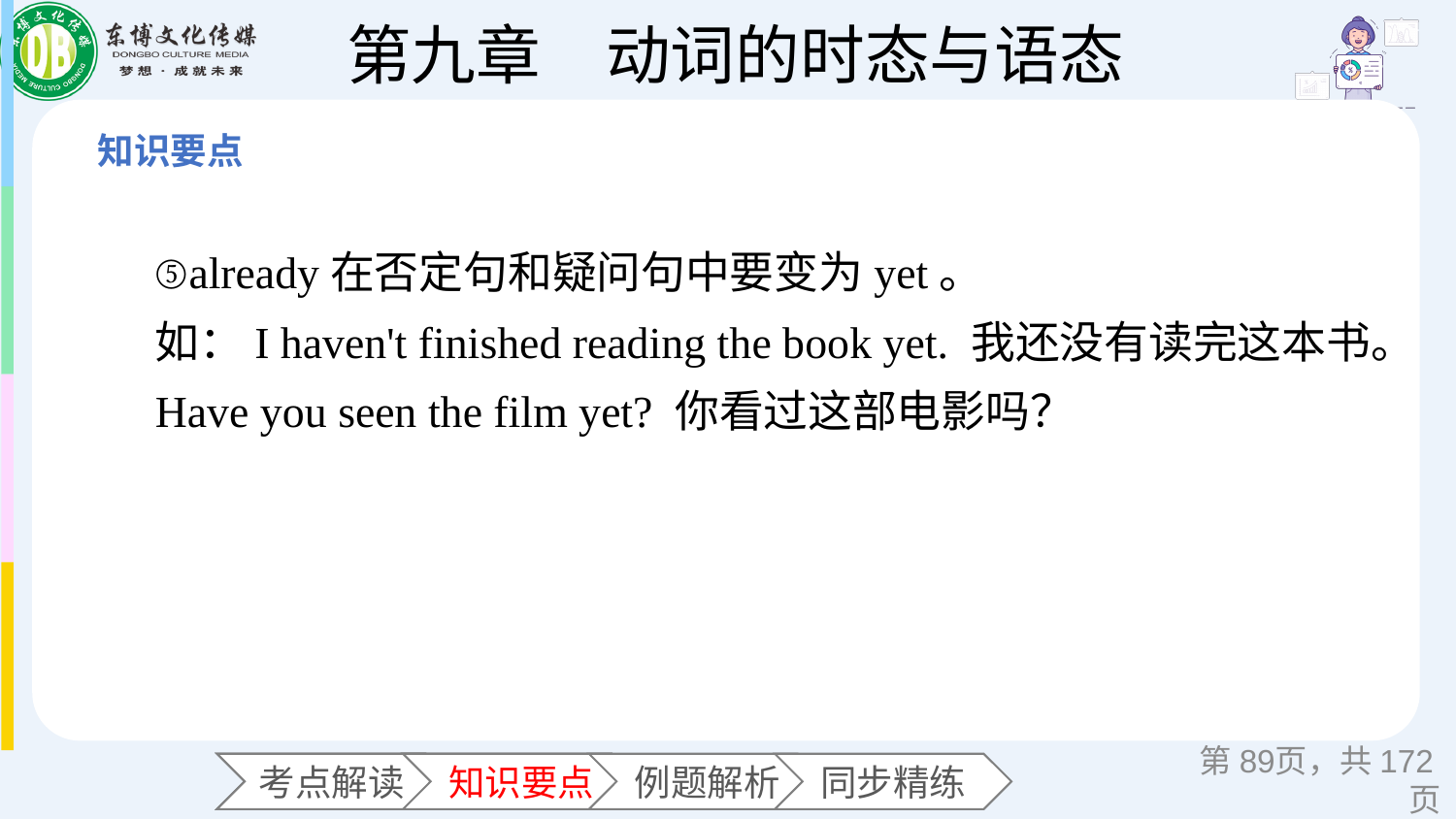

⑤already在否定句和疑问句中要变为yet。
如：I haven't finished reading the book yet. 我还没有读完这本书。
Have you seen the film yet? 你看过这部电影吗？
第89页，共172页